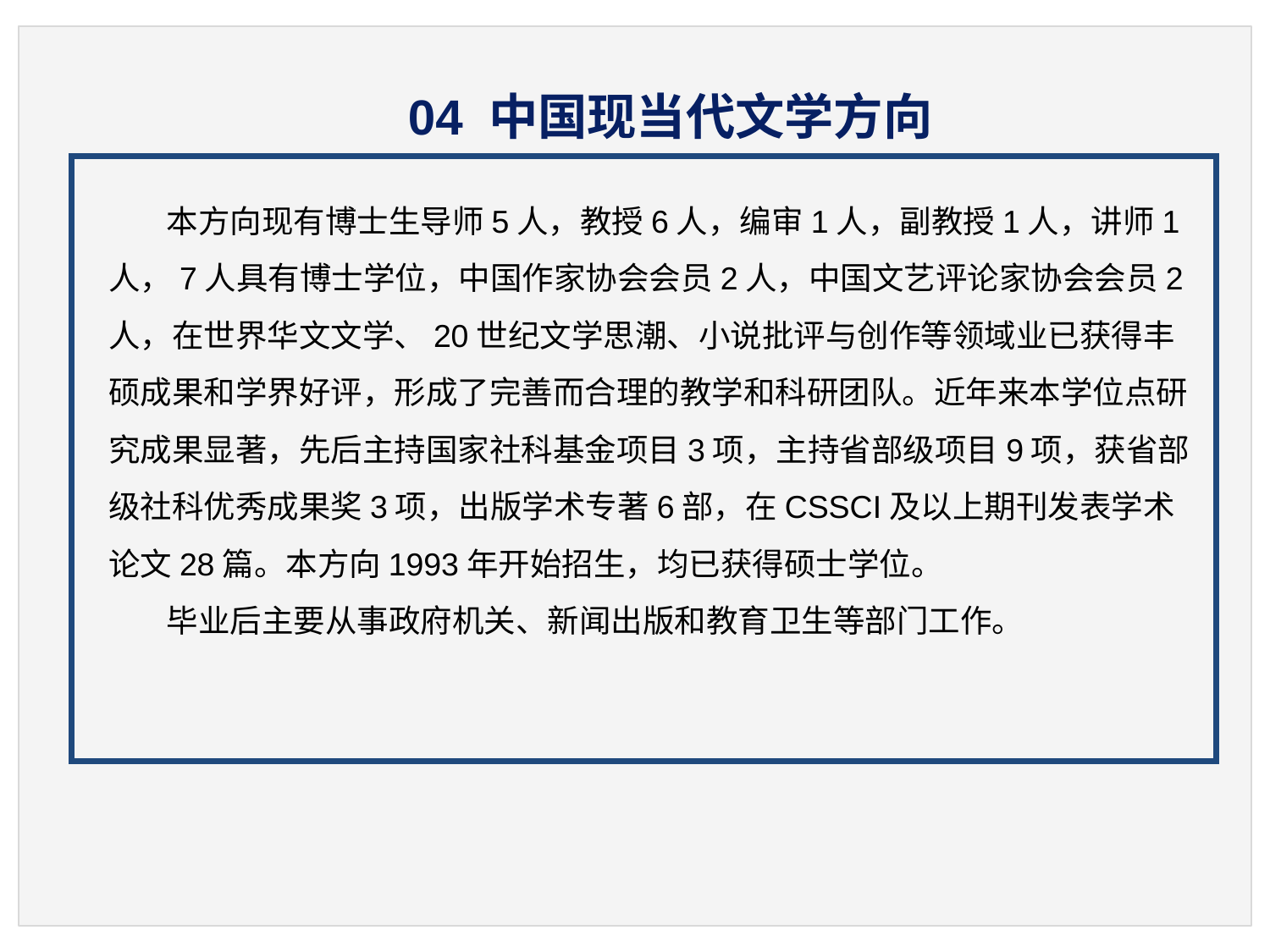

04 中国现当代文学方向

       本方向现有博士生导师5人，教授6人，编审1人，副教授1人，讲师1人，7人具有博士学位，中国作家协会会员2人，中国文艺评论家协会会员2人，在世界华文文学、20世纪文学思潮、小说批评与创作等领域业已获得丰硕成果和学界好评，形成了完善而合理的教学和科研团队。近年来本学位点研究成果显著，先后主持国家社科基金项目3项，主持省部级项目9项，获省部级社科优秀成果奖3项，出版学术专著6部，在CSSCI及以上期刊发表学术论文28篇。本方向1993年开始招生，均已获得硕士学位。
       毕业后主要从事政府机关、新闻出版和教育卫生等部门工作。